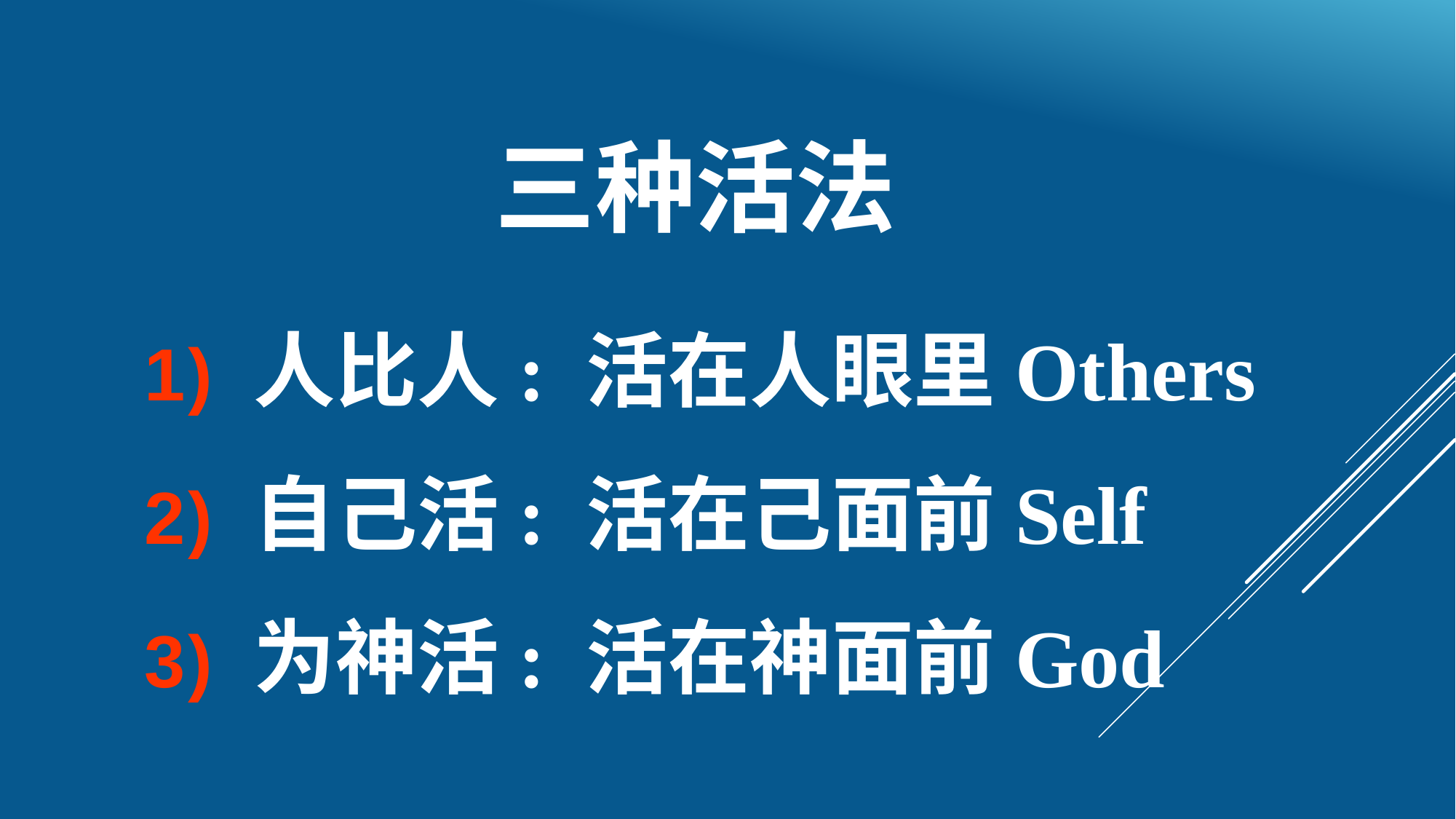

# 三种活法
人比人: 活在人眼里Others
自己活: 活在己面前Self
为神活: 活在神面前God